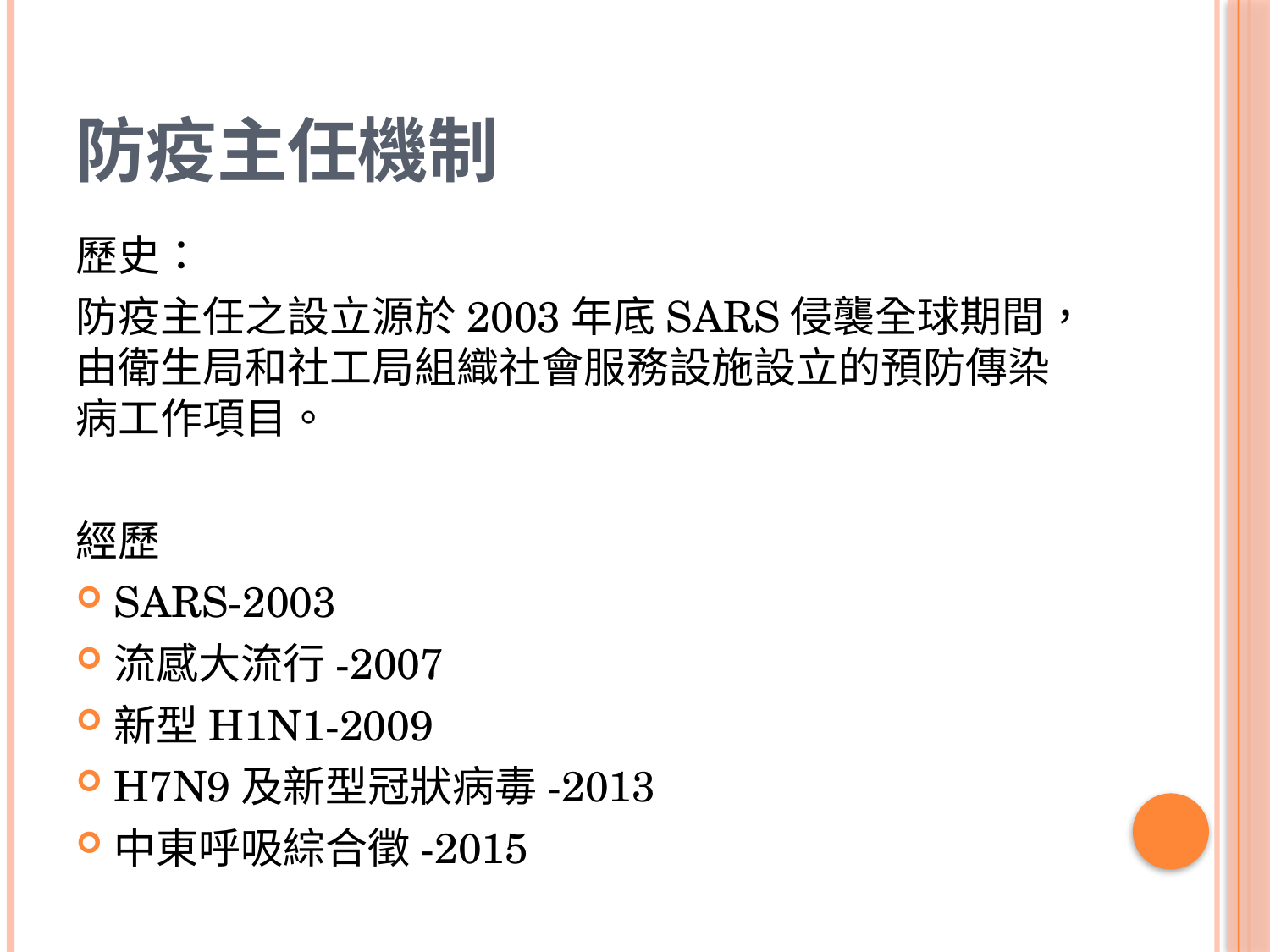

# 防疫主任機制
歷史：
防疫主任之設立源於2003年底SARS侵襲全球期間，由衛生局和社工局組織社會服務設施設立的預防傳染病工作項目。

經歷
SARS-2003
流感大流行-2007
新型H1N1-2009
H7N9及新型冠狀病毒-2013
中東呼吸綜合徵-2015